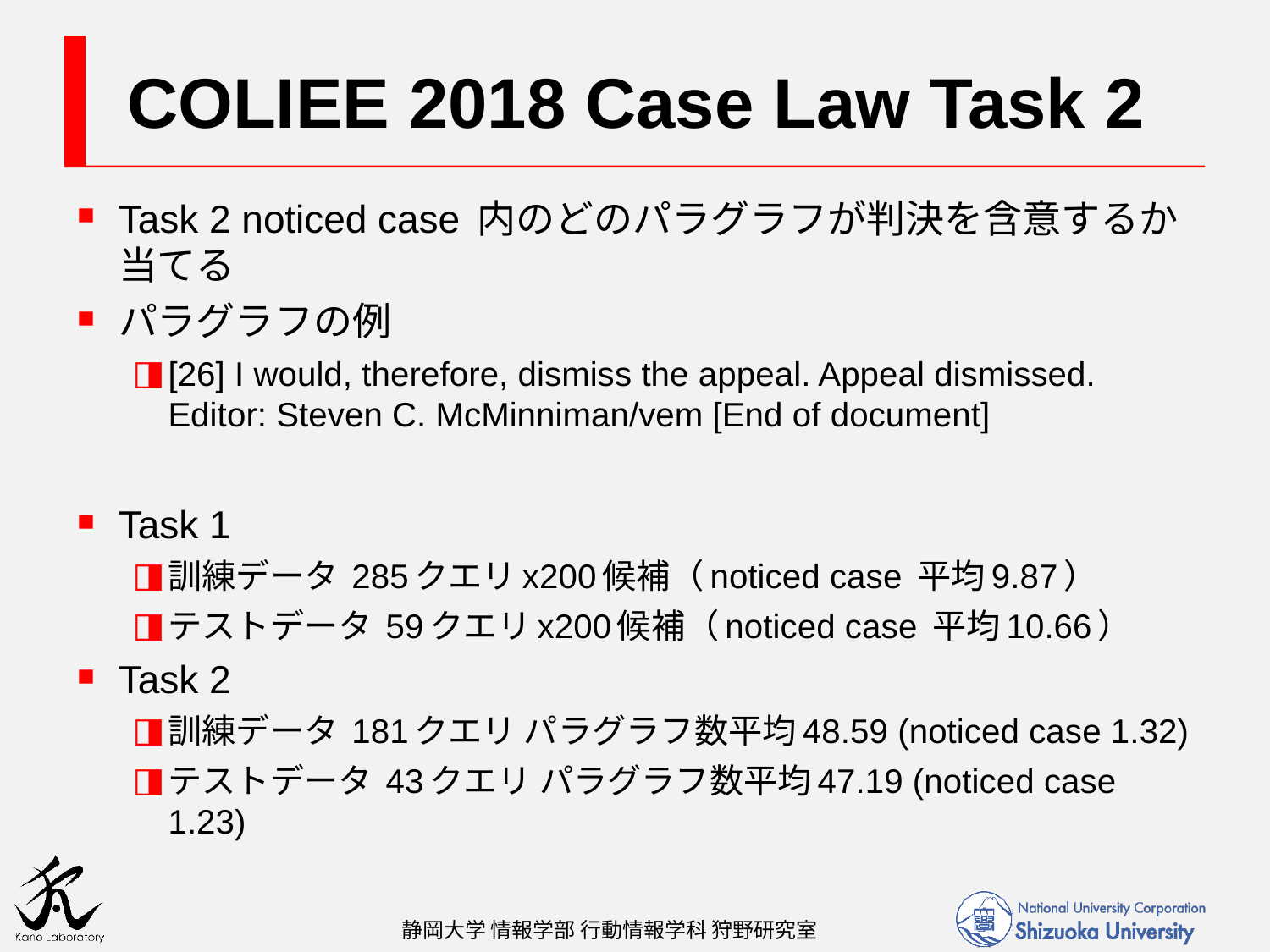

# COLIEE 2018 Case Law Task 2
Task 2 noticed case 内のどのパラグラフが判決を含意するか当てる
パラグラフの例
[26] I would, therefore, dismiss the appeal. Appeal dismissed. Editor: Steven C. McMinniman/vem [End of document]

Task 1
訓練データ 285クエリx200候補（noticed case 平均9.87）
テストデータ 59クエリx200候補（noticed case 平均10.66）
Task 2
訓練データ 181クエリ パラグラフ数平均48.59 (noticed case 1.32)
テストデータ 43クエリ パラグラフ数平均47.19 (noticed case 1.23)